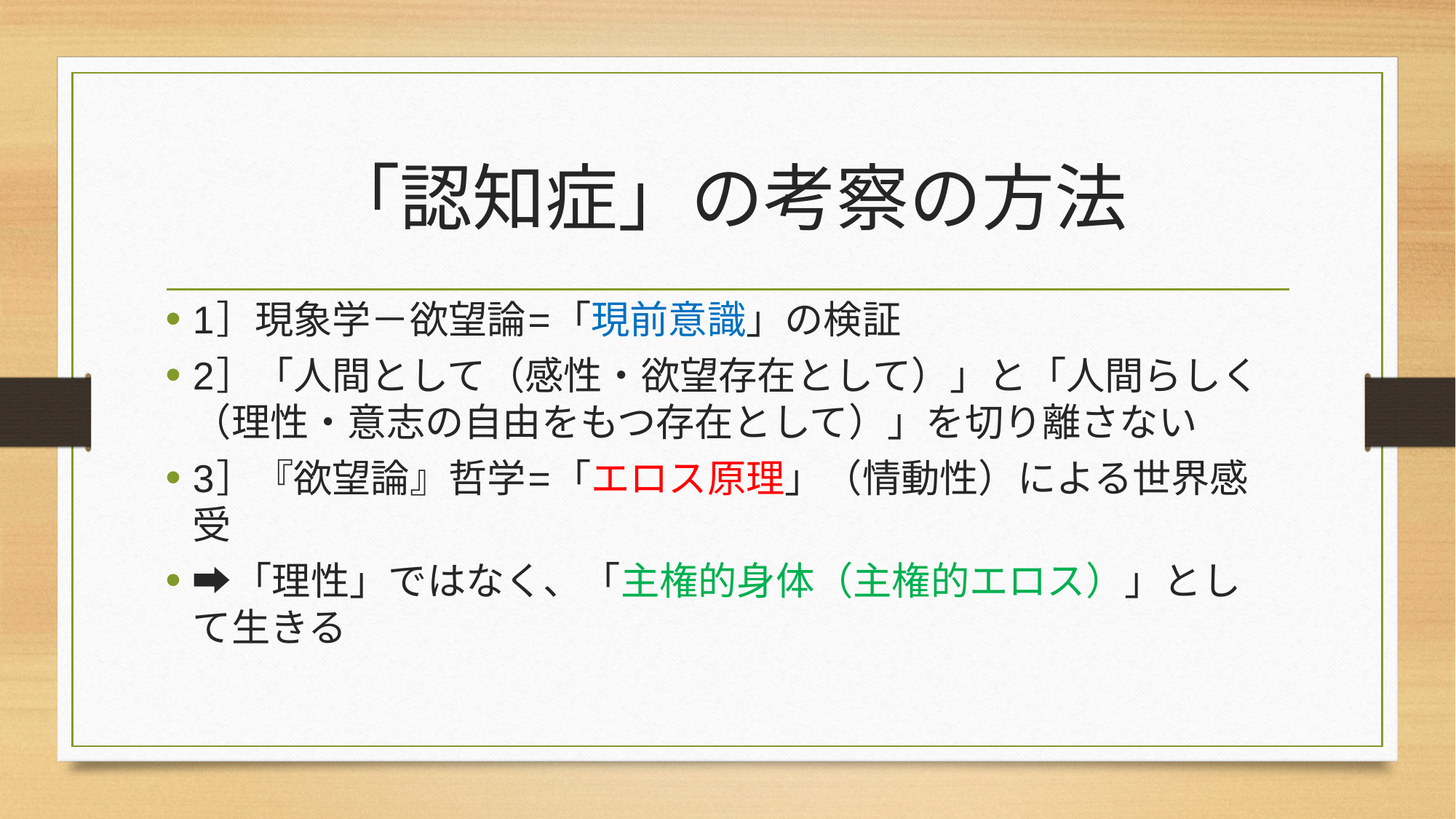

# 「認知症」の考察の方法
1］現象学－欲望論=「現前意識」の検証
2］「人間として（感性・欲望存在として）」と「人間らしく（理性・意志の自由をもつ存在として）」を切り離さない
3］『欲望論』哲学=「エロス原理」（情動性）による世界感受
➡「理性」ではなく、「主権的身体（主権的エロス）」として生きる